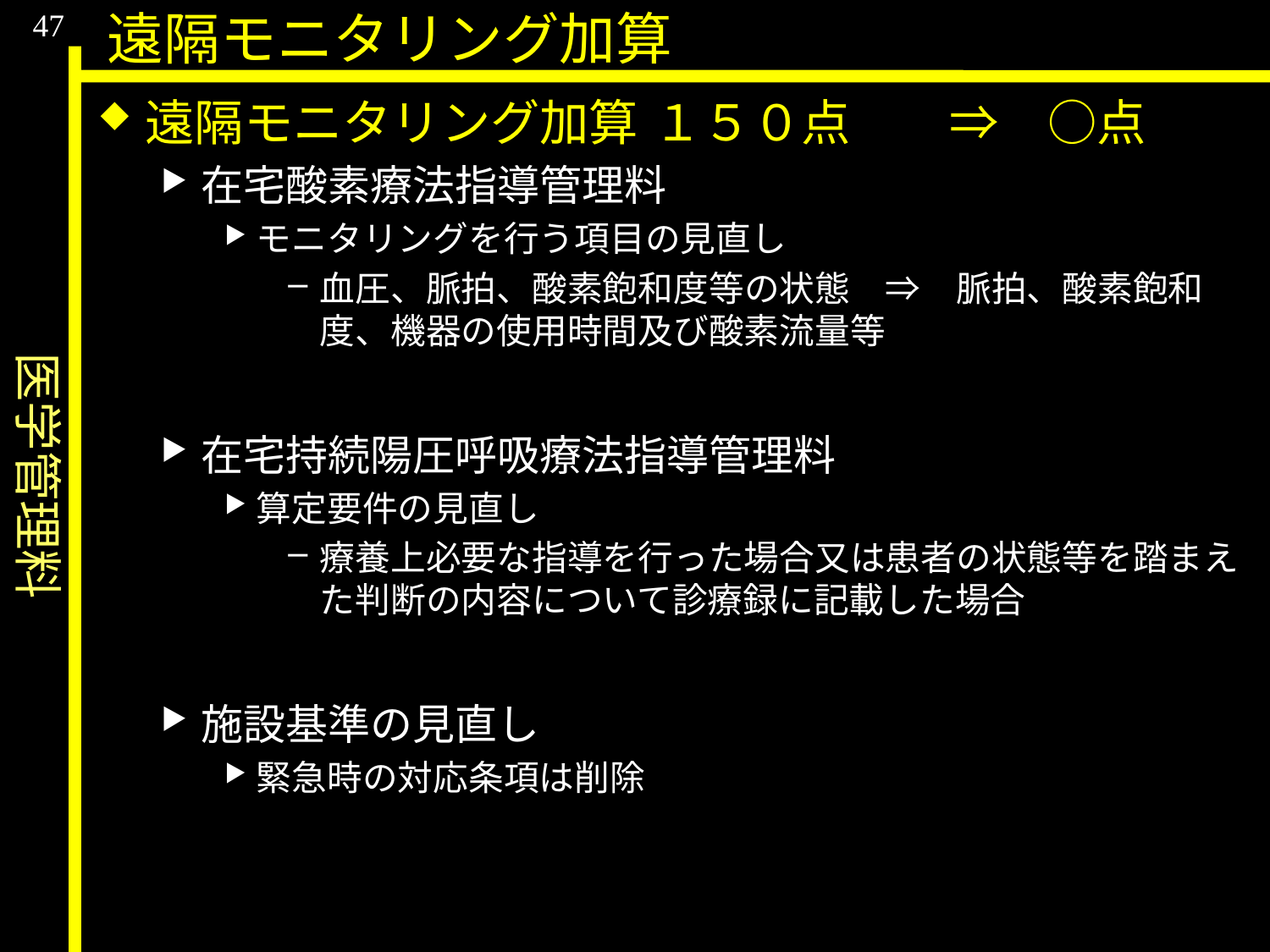

医学管理料
47
遠隔モニタリング加算

遠隔モニタリング加算	１５０点　　⇒　○点
在宅酸素療法指導管理料
モニタリングを行う項目の見直し
血圧、脈拍、酸素飽和度等の状態　⇒　脈拍、酸素飽和度、機器の使用時間及び酸素流量等

在宅持続陽圧呼吸療法指導管理料
算定要件の見直し
療養上必要な指導を行った場合又は患者の状態等を踏まえた判断の内容について診療録に記載した場合

施設基準の見直し
緊急時の対応条項は削除